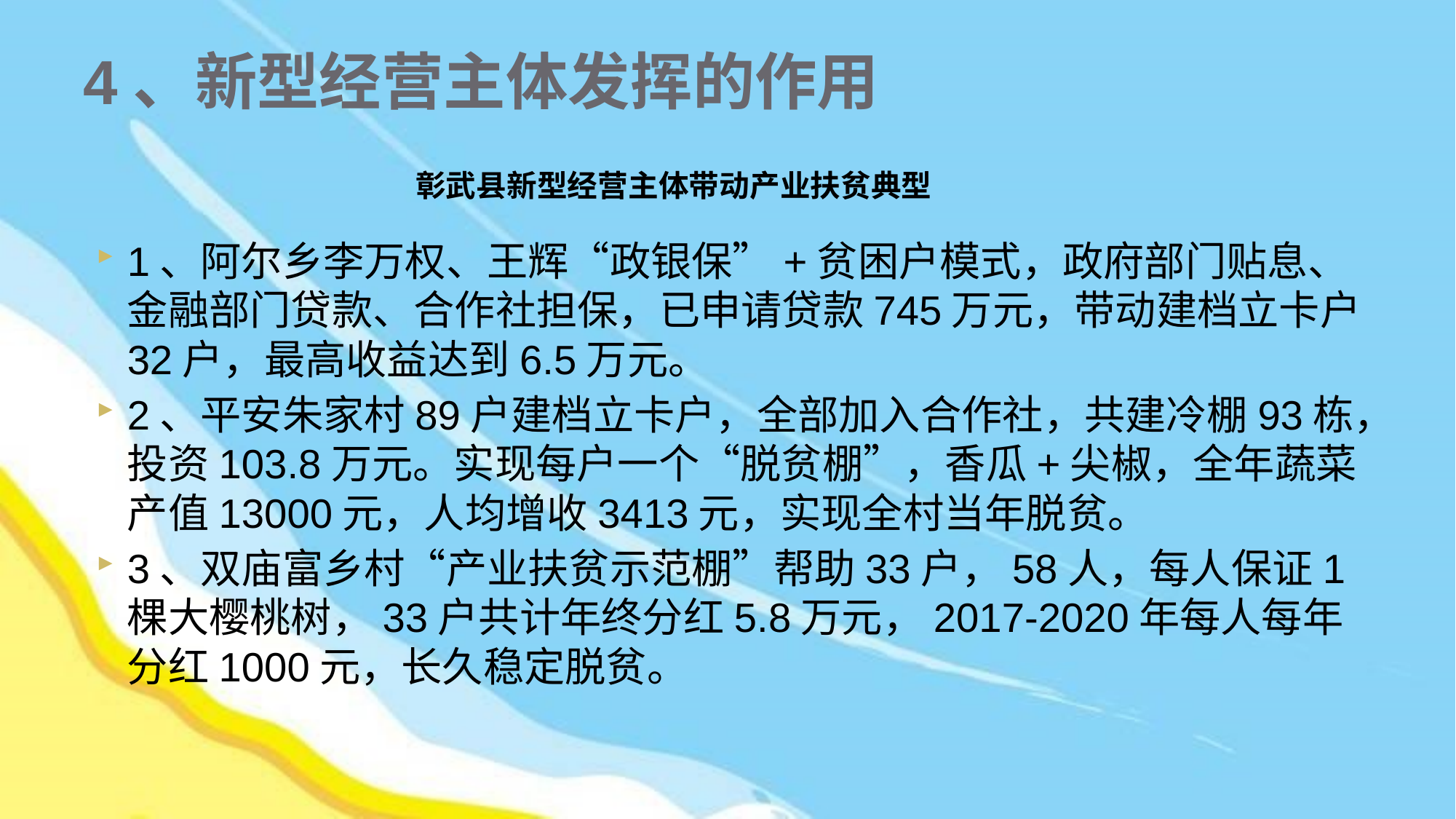

# 4、新型经营主体发挥的作用
彰武县新型经营主体带动产业扶贫典型
1、阿尔乡李万权、王辉“政银保”+贫困户模式，政府部门贴息、金融部门贷款、合作社担保，已申请贷款745万元，带动建档立卡户32户，最高收益达到6.5万元。
2、平安朱家村89户建档立卡户，全部加入合作社，共建冷棚93栋，投资103.8万元。实现每户一个“脱贫棚”，香瓜+尖椒，全年蔬菜产值13000元，人均增收3413元，实现全村当年脱贫。
3、双庙富乡村“产业扶贫示范棚”帮助33户，58人，每人保证1棵大樱桃树，33户共计年终分红5.8万元，2017-2020年每人每年分红1000元，长久稳定脱贫。